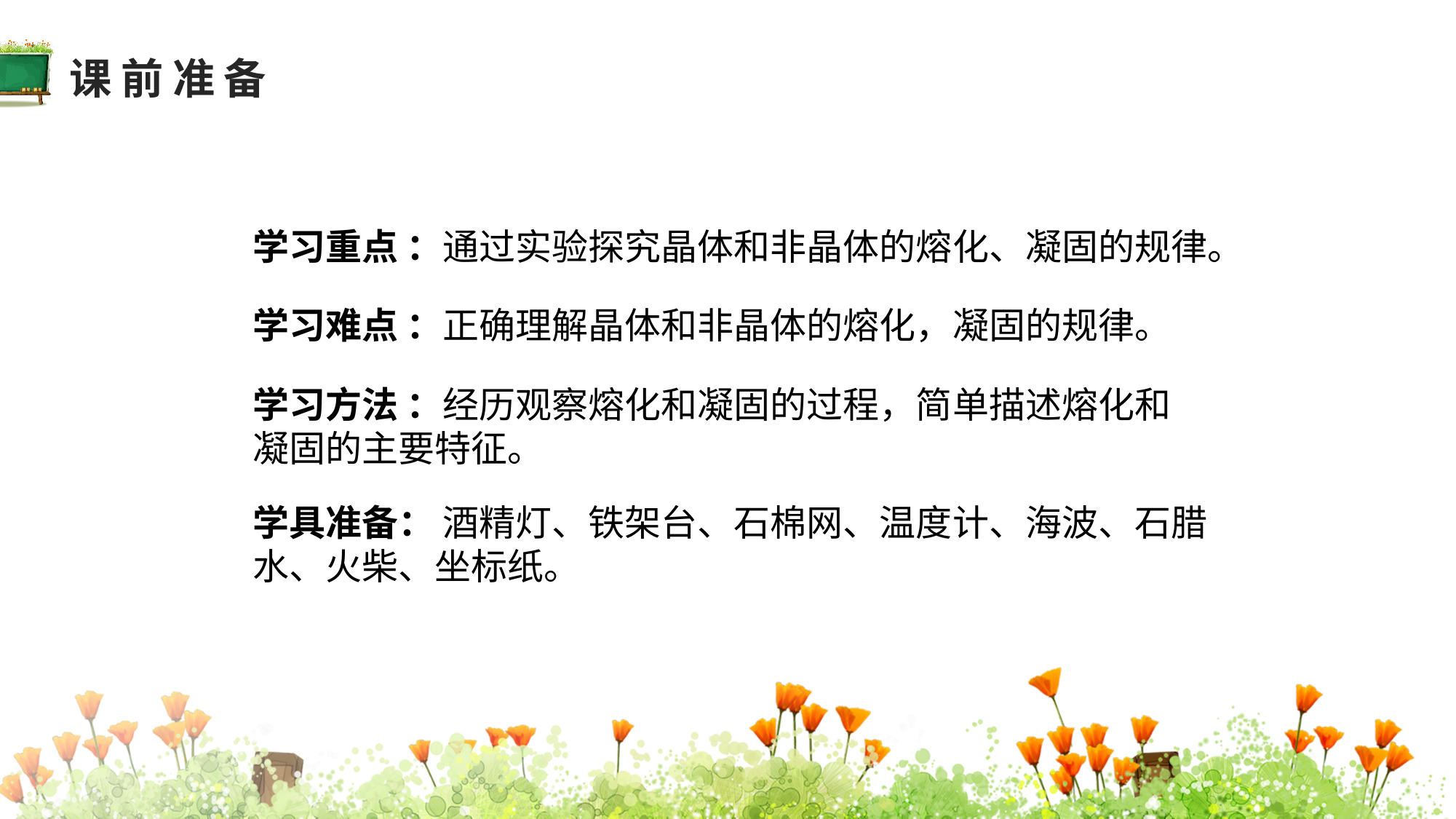

课前准备
学习重点 ：通过实验探究晶体和非晶体的熔化、凝固的规律。
教学分析
学习难点 ：正确理解晶体和非晶体的熔化，凝固的规律。
学习方法 ：经历观察熔化和凝固的过程，简单描述熔化和凝固的主要特征。
学具准备： 酒精灯、铁架台、石棉网、温度计、海波、石腊水、火柴、坐标纸。